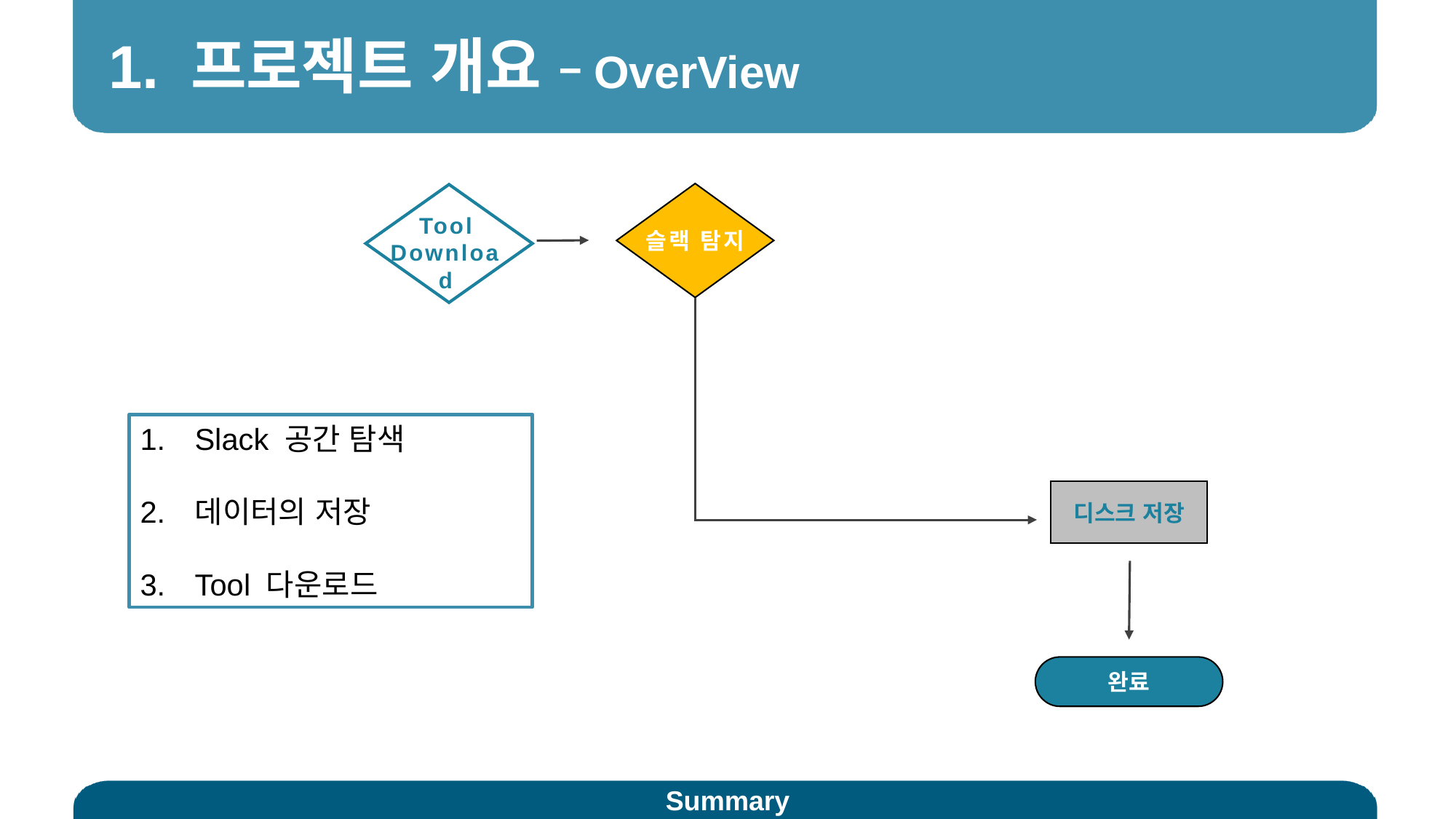

1. 프로젝트 개요 –OverView

Tool
Download

TEXT 암호화
슬랙 탐지
Slack 공간 탐색

데이터의 저장

Tool 다운로드
디스크 저장
완료
Summary